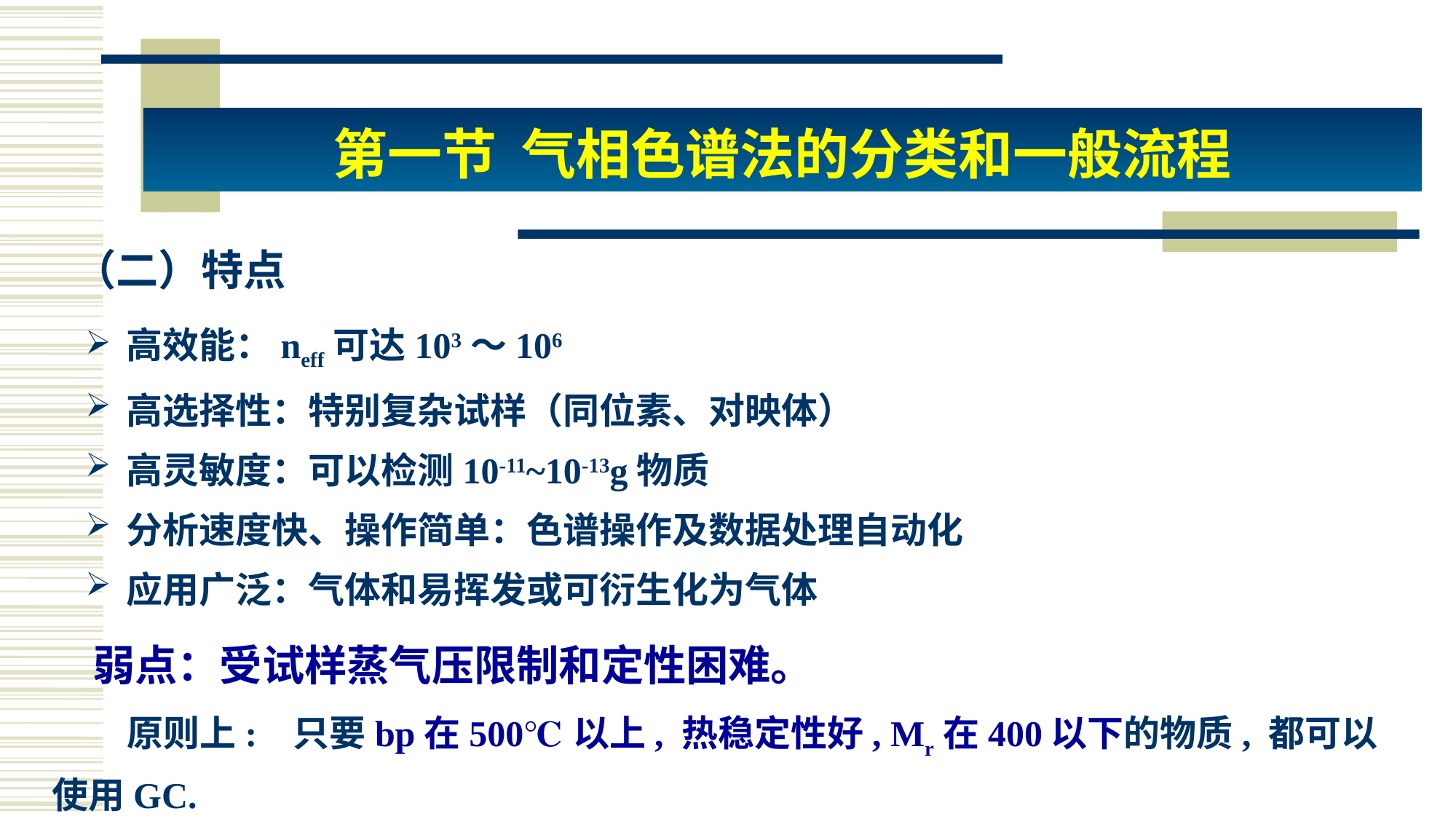

第一节  气相色谱法的分类和一般流程
（二）特点
# 高效能：neff可达103～106
高选择性：特别复杂试样（同位素、对映体）
高灵敏度：可以检测10-11~10-13g物质
分析速度快、操作简单：色谱操作及数据处理自动化
应用广泛：气体和易挥发或可衍生化为气体
弱点：受试样蒸气压限制和定性困难。
           原则上:   只要bp在500℃以上, 热稳定性好, Mr在400以下的物质, 都可以使用GC.